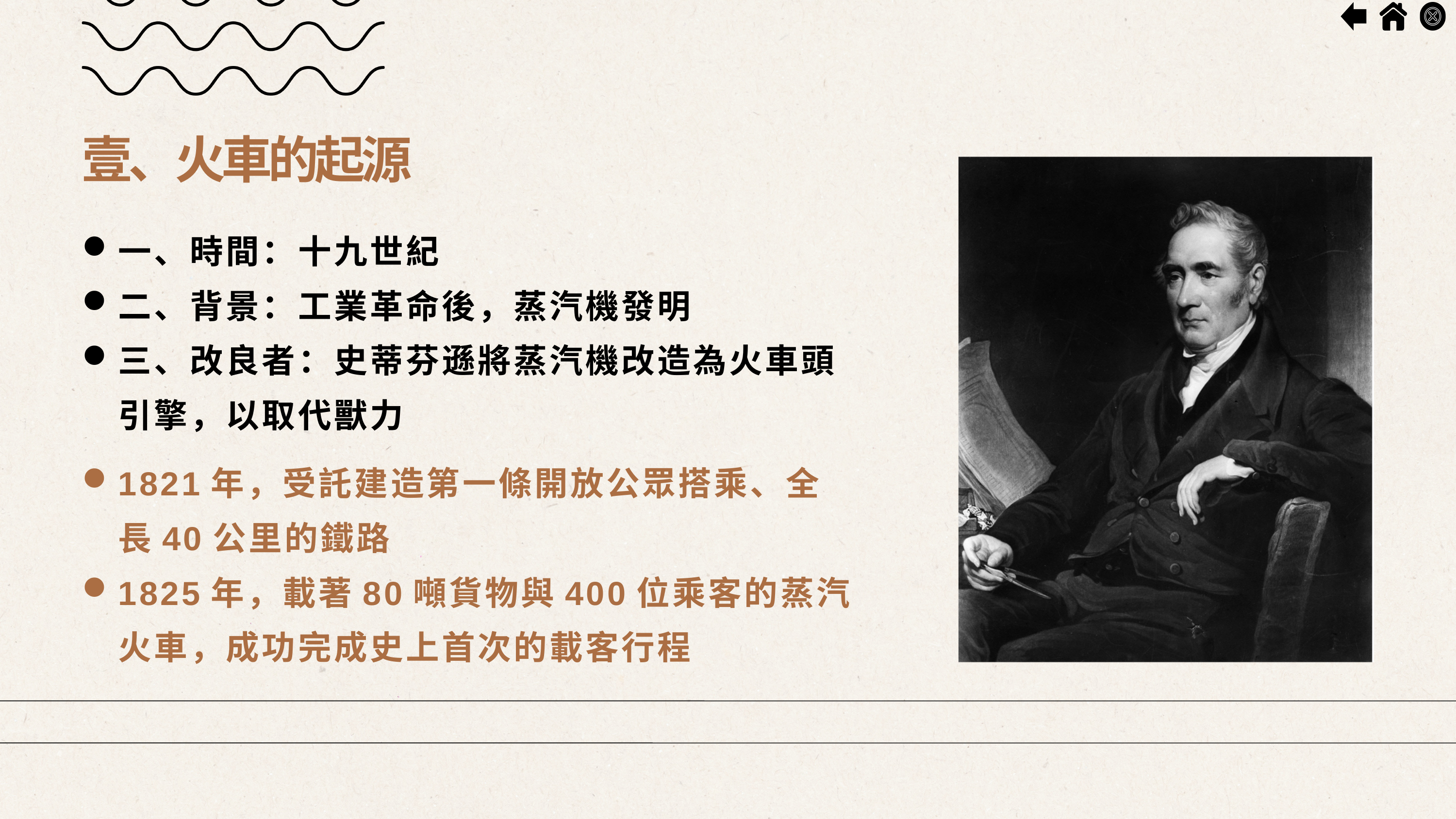

壹、火車的起源

一、時間：十九世紀
二、背景：工業革命後，蒸汽機發明
三、改良者：史蒂芬遜將蒸汽機改造為火車頭引擎，以取代獸力

1821年，受託建造第一條開放公眾搭乘、全長40公里的鐵路
1825年，載著80噸貨物與400位乘客的蒸汽火車，成功完成史上首次的載客行程